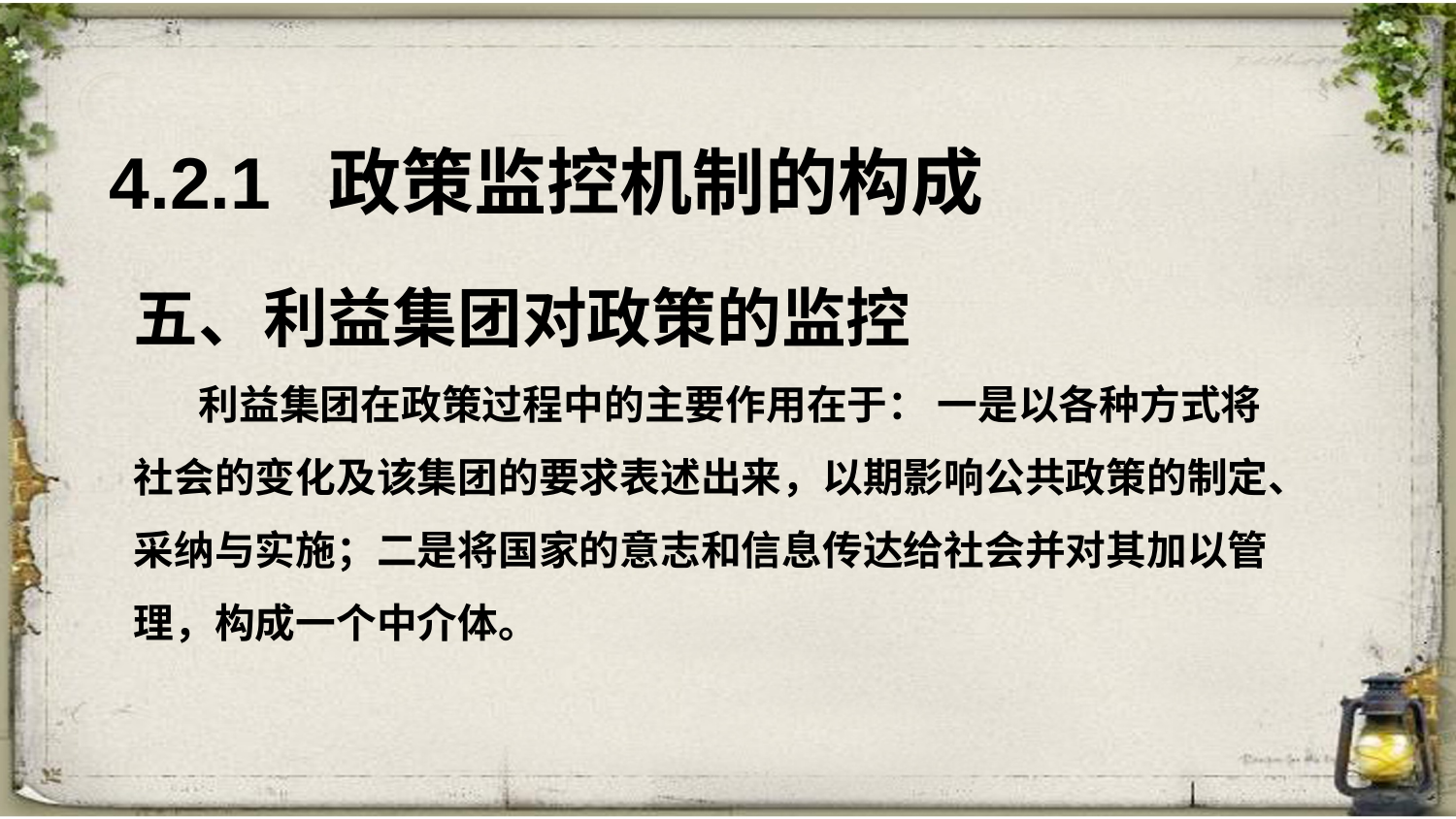

4.2.1  政策监控机制的构成
五、利益集团对政策的监控
      利益集团在政策过程中的主要作用在于： 一是以各种方式将
社会的变化及该集团的要求表述出来，以期影响公共政策的制定、
采纳与实施；二是将国家的意志和信息传达给社会并对其加以管
理，构成一个中介体。